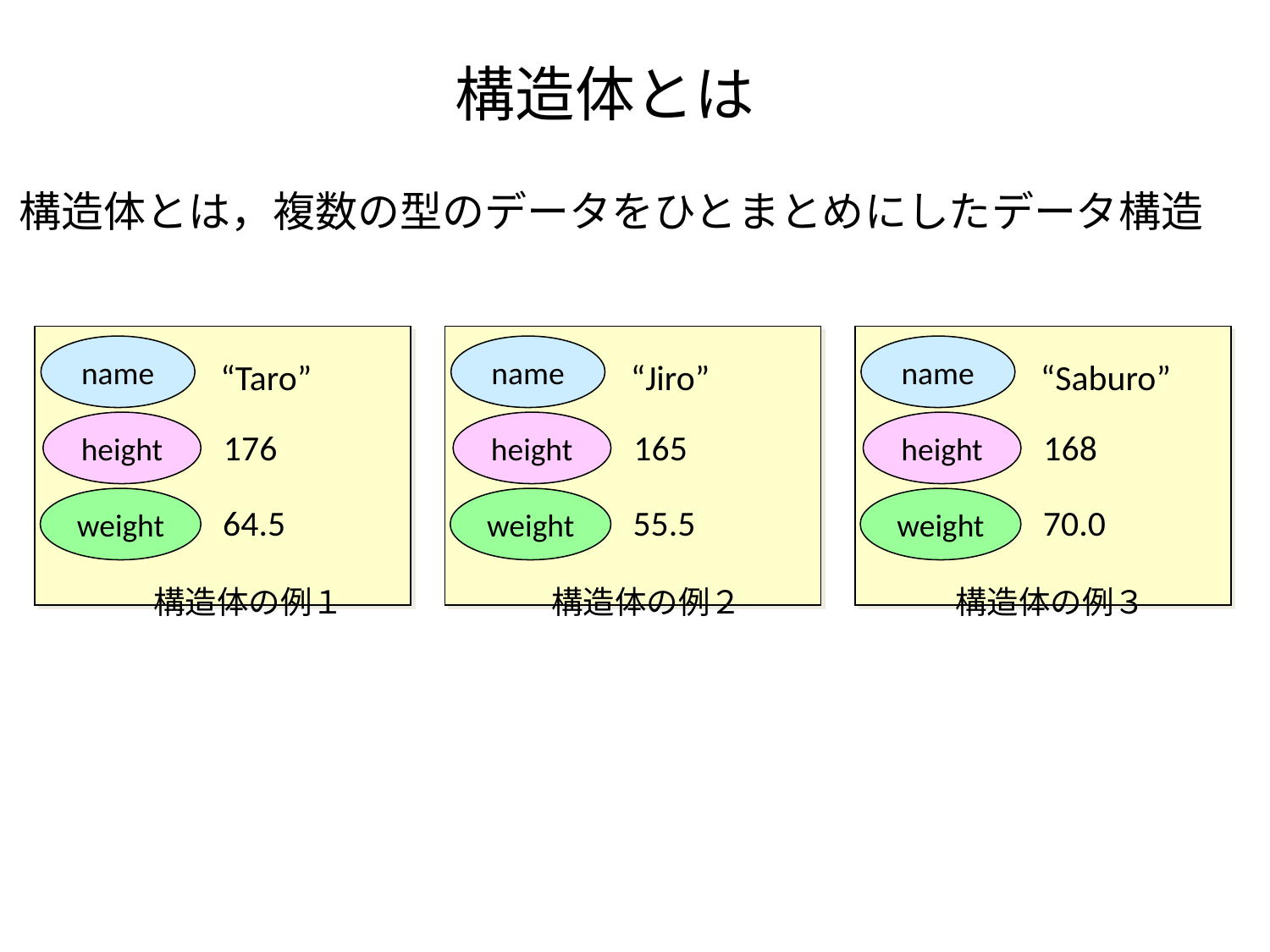

# 構造体とは
構造体とは，複数の型のデータをひとまとめにしたデータ構造

name
 “Taro”
height
176
weight
64.5

name
 “Jiro”
height
165
weight
55.5

name
 “Saburo”
height
168
weight
70.0
構造体の例１
構造体の例２
構造体の例３